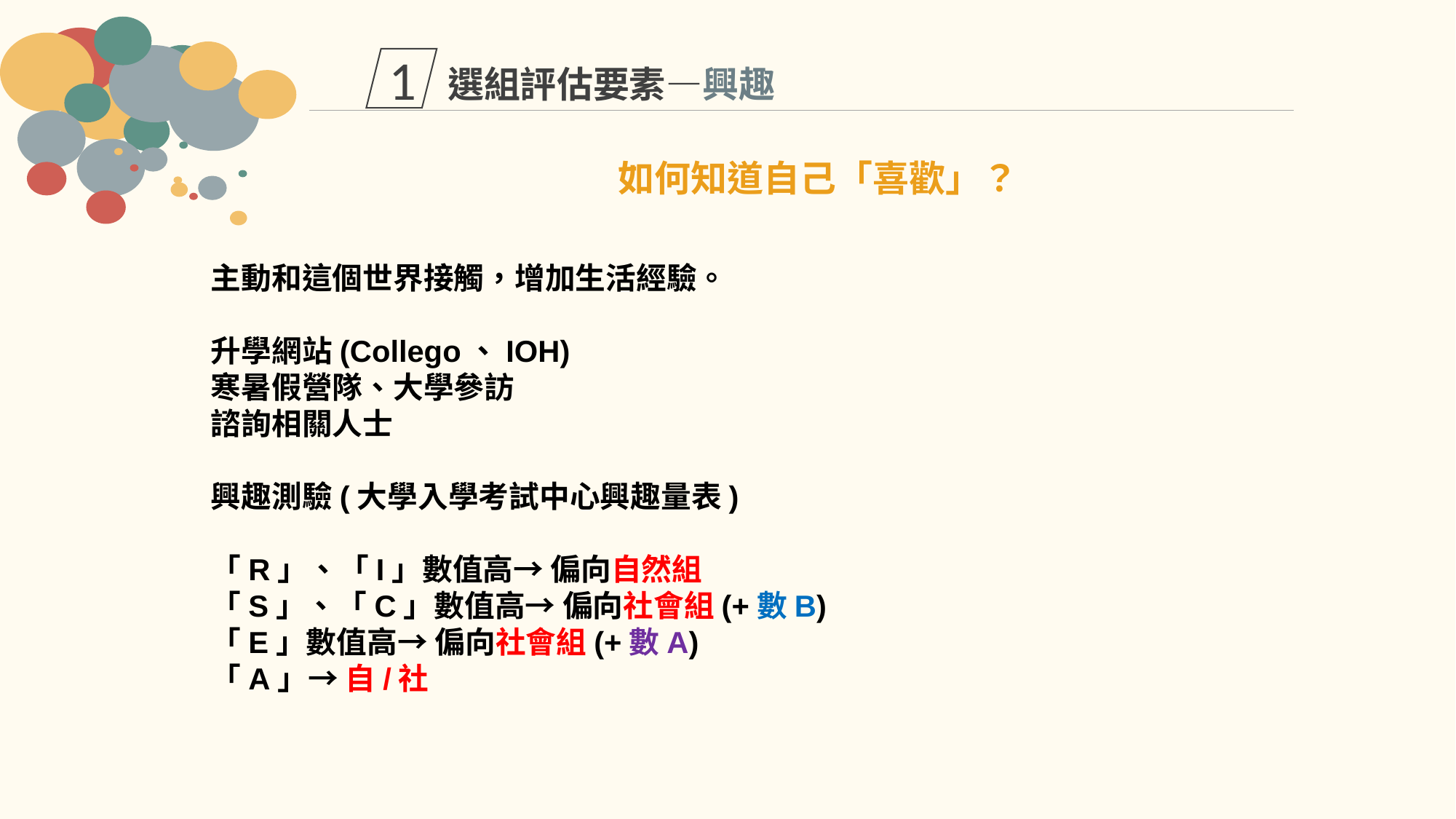

1
選組評估要素—興趣
如何知道自己「喜歡」？

主動和這個世界接觸，增加生活經驗。

升學網站(Collego、IOH)
寒暑假營隊、大學參訪
諮詢相關人士

興趣測驗(大學入學考試中心興趣量表)

「R」、「I」數值高→ 偏向自然組
「S」、「C」數值高→ 偏向社會組(+數B)
「E」數值高→ 偏向社會組(+數A)
「A」→ 自/社